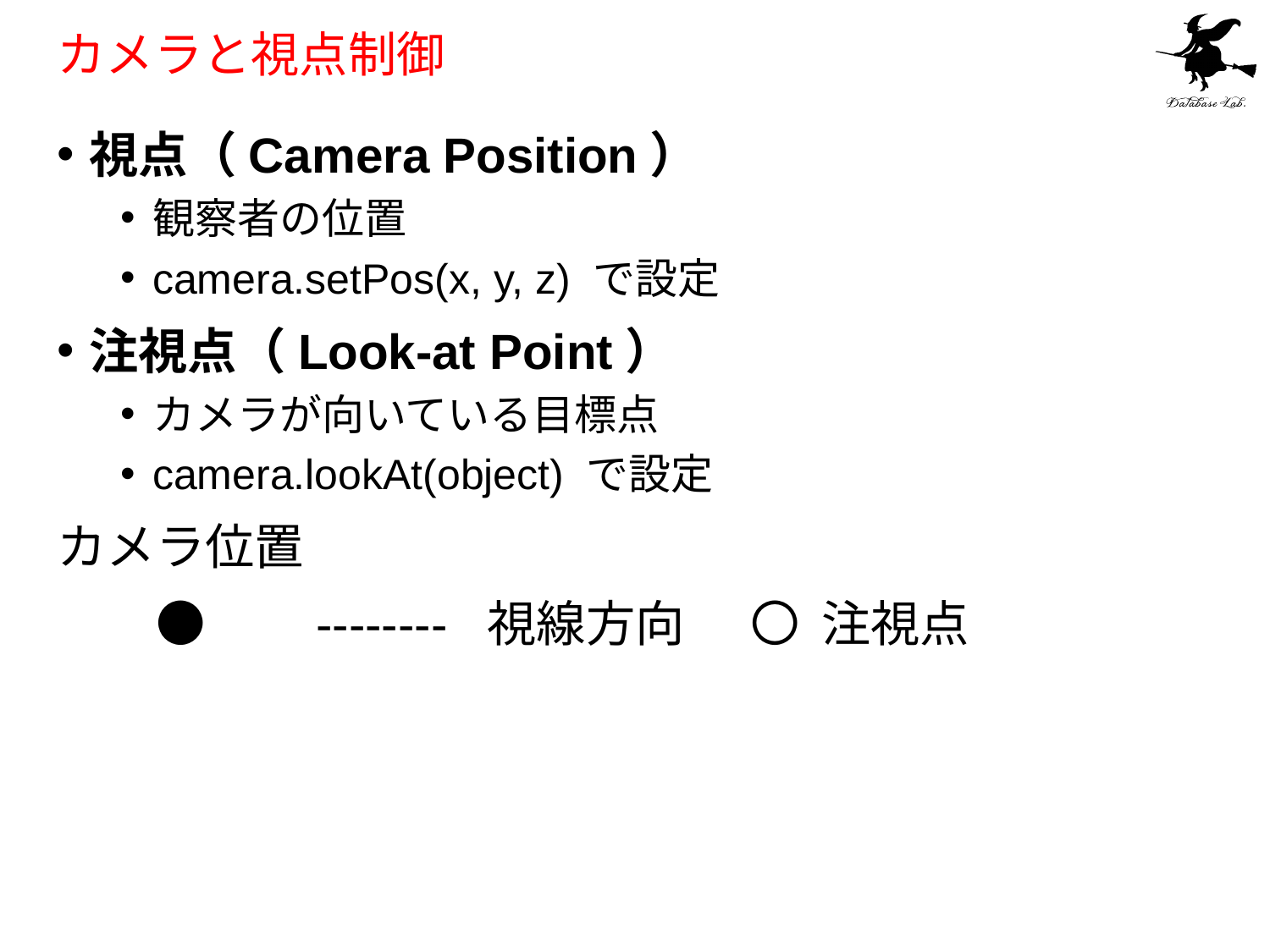

# カメラと視点制御
視点（Camera Position）
観察者の位置
camera.setPos(x, y, z) で設定
注視点（Look-at Point）
カメラが向いている目標点
camera.lookAt(object) で設定
カメラ位置
　　●　　--------  視線方向      〇  注視点